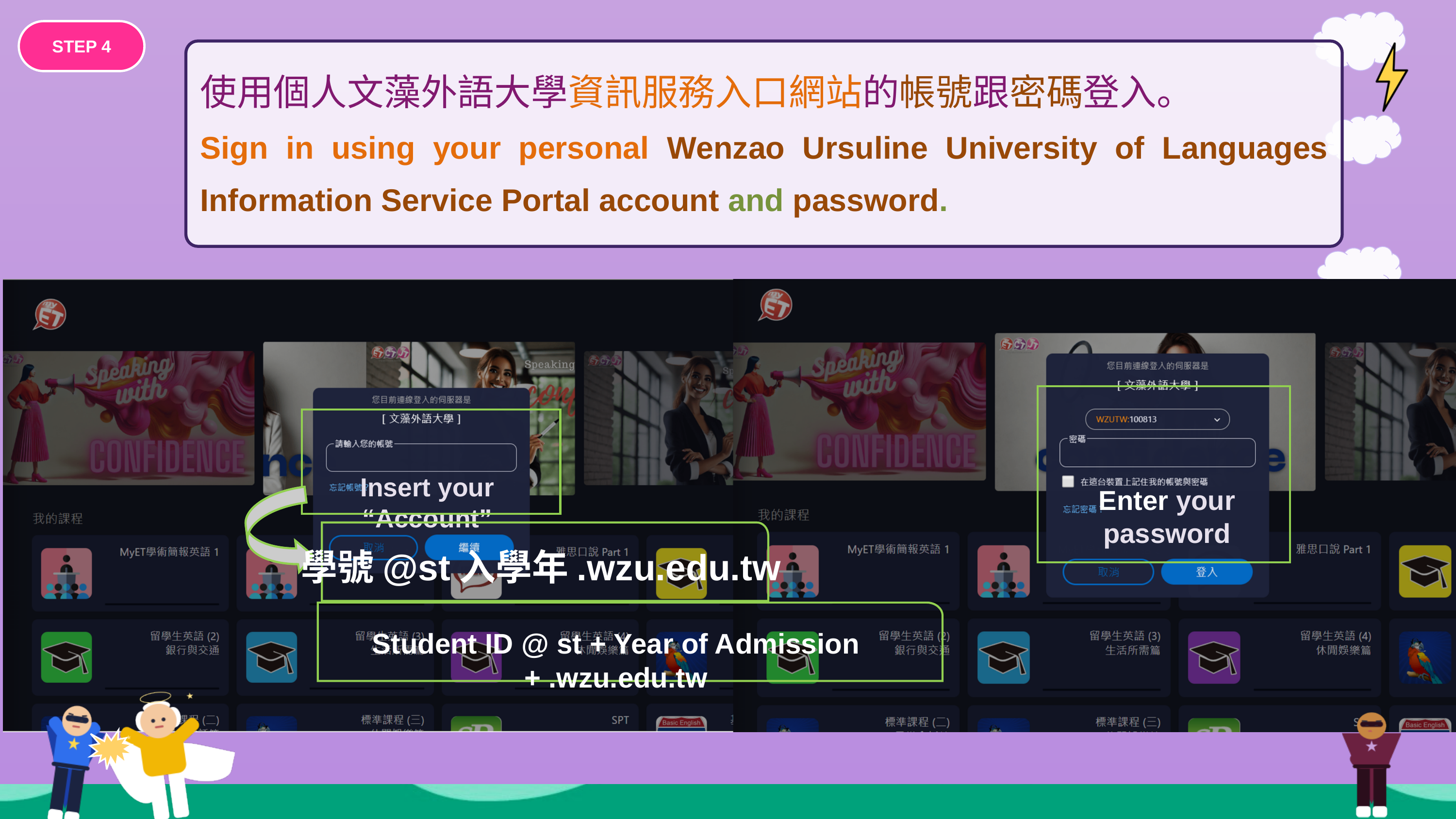

STEP 4

使用個人文藻外語大學資訊服務入口網站的帳號跟密碼登入。
Sign in using your personal Wenzao Ursuline University of Languages Information Service Portal account and password.

Insert your “Account”
Enter your password

學號@st入學年.wzu.edu.tw

Student ID @ st + Year of Admission + .wzu.edu.tw